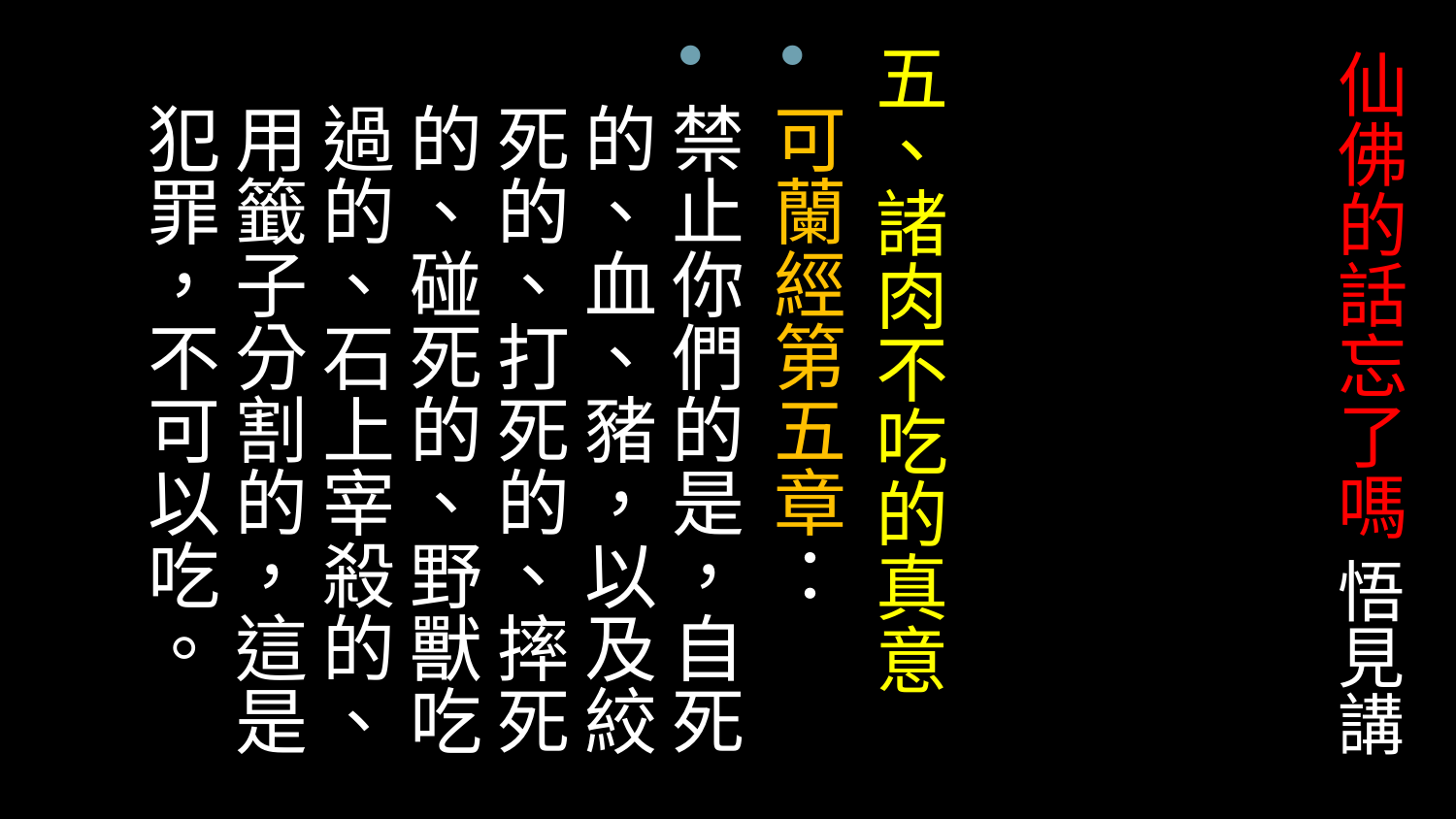

# 仙佛的話忘了嗎 悟見講
五、諸肉不吃的真意
可蘭經第五章：
禁止你們的是，自死的、血、豬，以及絞死的、打死的、摔死的、碰死的、野獸吃過的、石上宰殺的、用籤子分割的，這是犯罪，不可以吃。